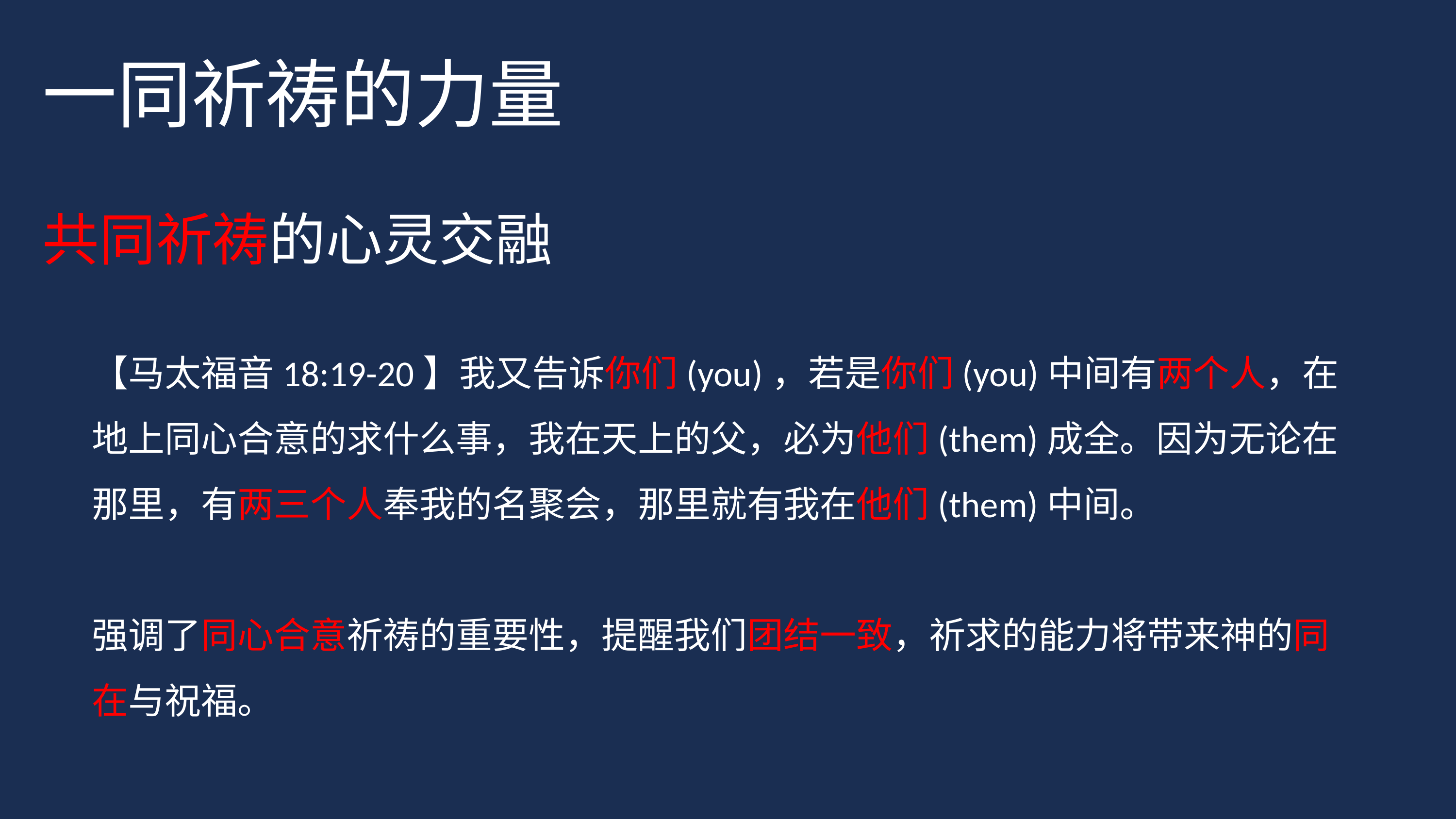

# 一同祈祷的力量
共同祈祷的心灵交融
【马太福音18:19-20】我又告诉你们(you)，若是你们(you)中间有两个人，在地上同心合意的求什么事，我在天上的父，必为他们(them)成全。因为无论在那里，有两三个人奉我的名聚会，那里就有我在他们(them)中间。

强调了同心合意祈祷的重要性，提醒我们团结一致，祈求的能力将带来神的同在与祝福。